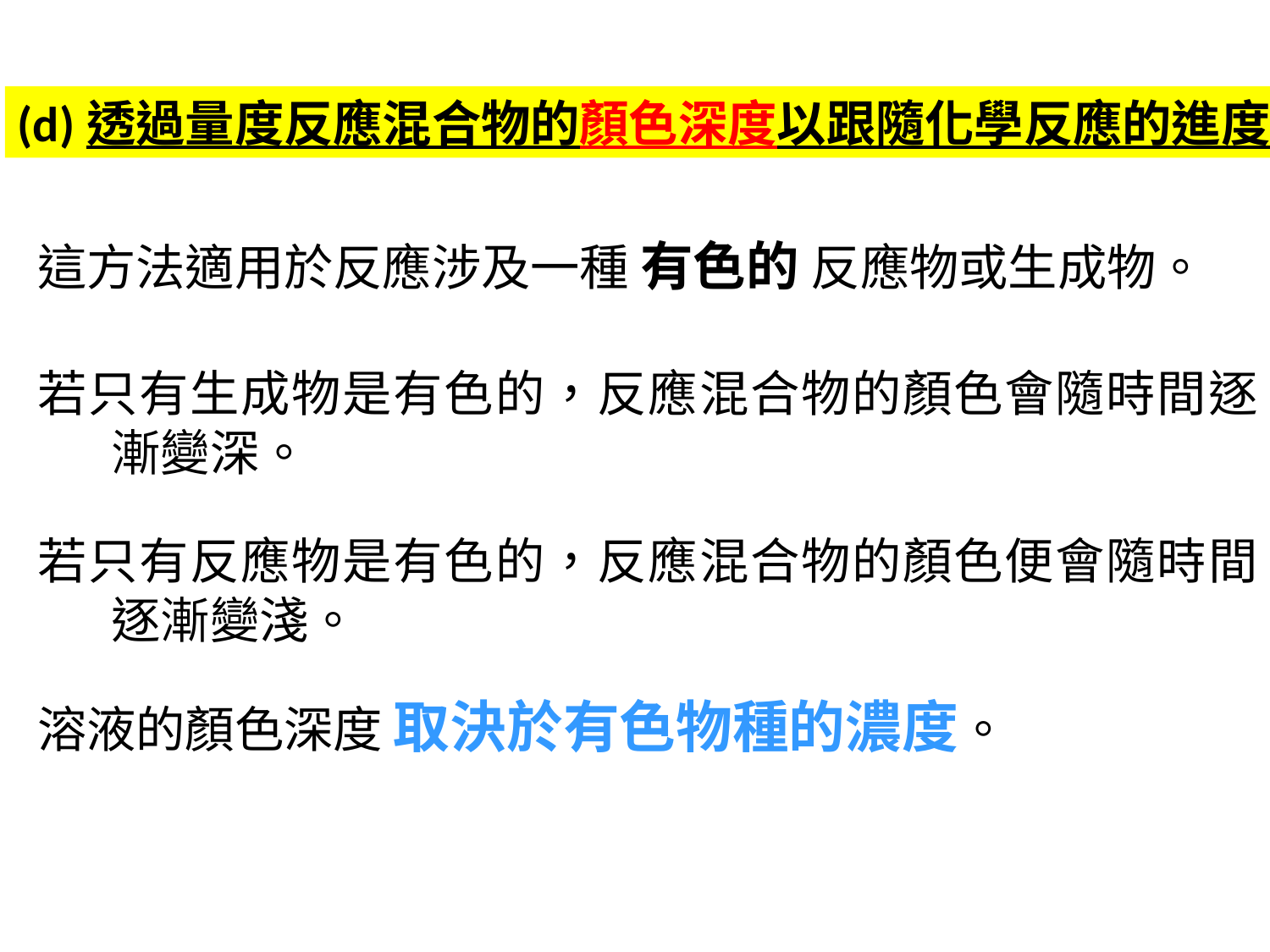

(d)透過量度反應混合物的顏色深度以跟隨化學反應的進度
這方法適用於反應涉及一種 有色的 反應物或生成物。
若只有生成物是有色的，反應混合物的顏色會隨時間逐漸變深。
若只有反應物是有色的，反應混合物的顏色便會隨時間逐漸變淺。
溶液的顏色深度 取決於有色物種的濃度。